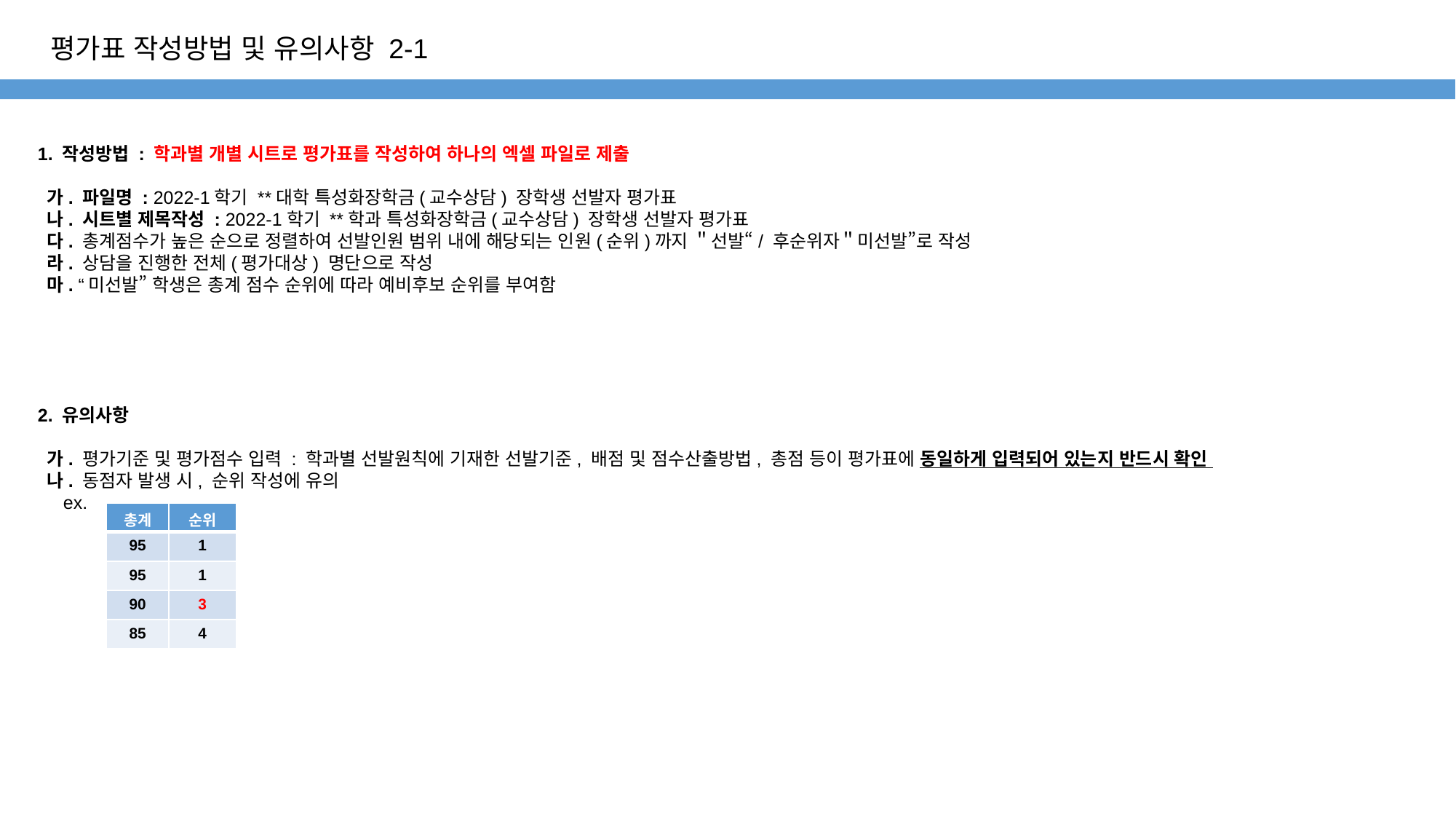

평가표 작성방법 및 유의사항 2-1

1. 작성방법 : 학과별 개별 시트로 평가표를 작성하여 하나의 엑셀 파일로 제출

 가. 파일명 : 2022-1학기 **대학 특성화장학금(교수상담) 장학생 선발자 평가표
 나. 시트별 제목작성 : 2022-1학기 **학과 특성화장학금(교수상담) 장학생 선발자 평가표
 다. 총계점수가 높은 순으로 정렬하여 선발인원 범위 내에 해당되는 인원(순위)까지 ＂선발“/ 후순위자＂미선발”로 작성
 라. 상담을 진행한 전체(평가대상) 명단으로 작성
 마. “미선발” 학생은 총계 점수 순위에 따라 예비후보 순위를 부여함

2. 유의사항

 가. 평가기준 및 평가점수 입력 : 학과별 선발원칙에 기재한 선발기준, 배점 및 점수산출방법, 총점 등이 평가표에 동일하게 입력되어 있는지 반드시 확인
 나. 동점자 발생 시, 순위 작성에 유의
     ex.

| 총계 | 순위 |
| --- | --- |
| 95 | 1 |
| 95 | 1 |
| 90 | 3 |
| 85 | 4 |